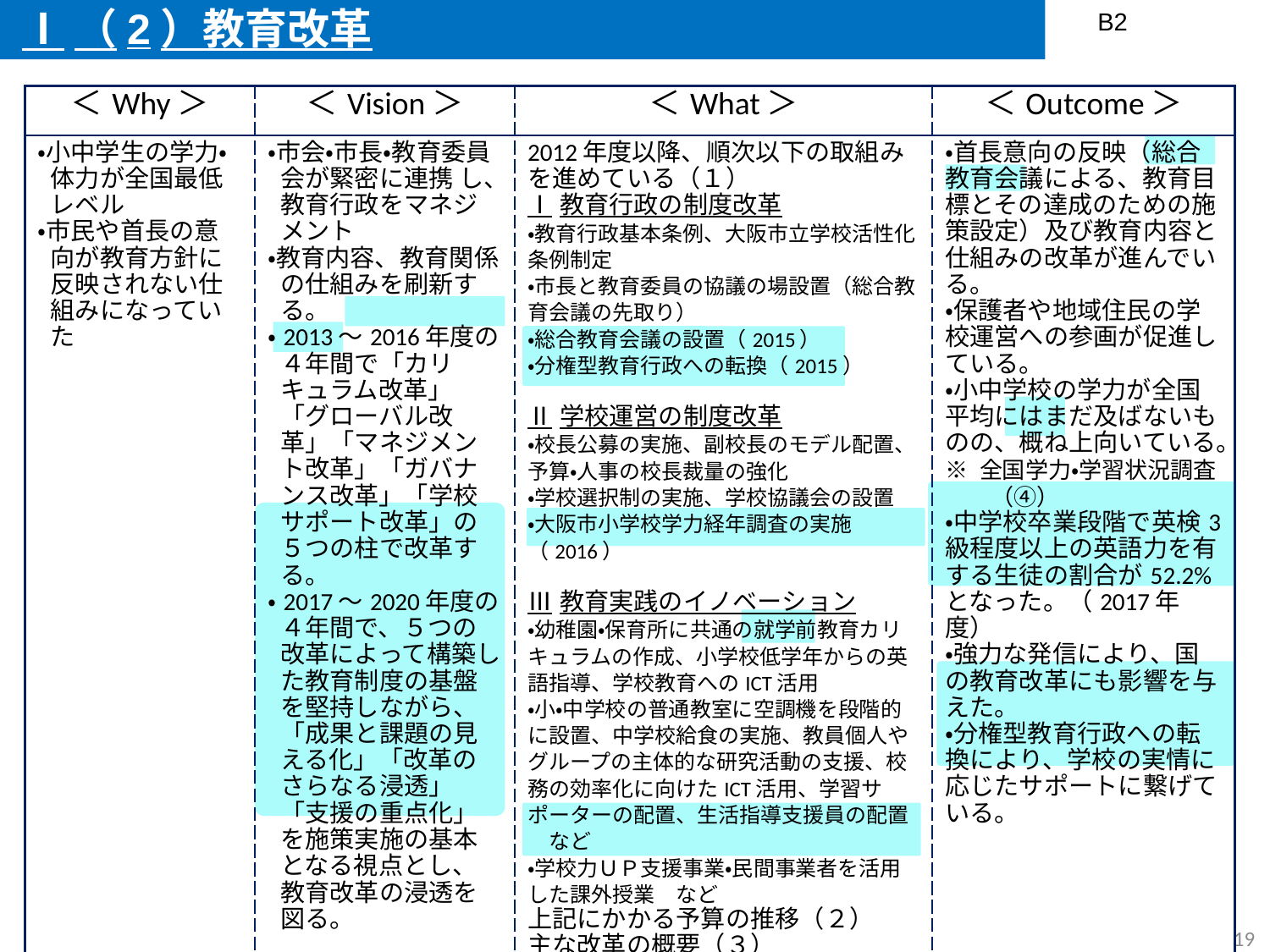

B2
 Ⅰ（2）教育改革
| ＜Why＞ | ＜Vision＞ | ＜What＞ | ＜Outcome＞ |
| --- | --- | --- | --- |
| ・小中学生の学力・体力が全国最低レベル ・市民や首長の意向が教育方針に反映されない仕組みになっていた | ・市会・市長・教育委員会が緊密に連携 し、教育行政をマネジメント ・教育内容、教育関係の仕組みを刷新する。 ・2013～2016年度の４年間で「カリキュラム改革」「グローバル改革」「マネジメント改革」「ガバナンス改革」「学校サポート改革」の５つの柱で改革する。 ・2017～2020年度の４年間で、５つの改革によって構築した教育制度の基盤を堅持しながら、「成果と課題の見える化」「改革のさらなる浸透」「支援の重点化」を施策実施の基本となる視点とし、教育改革の浸透を図る。 | 2012年度以降、順次以下の取組みを進めている（１） Ⅰ教育行政の制度改革 ・教育行政基本条例、大阪市立学校活性化条例制定 ・市長と教育委員の協議の場設置（総合教育会議の先取り） ・総合教育会議の設置（2015） ・分権型教育行政への転換（2015） Ⅱ学校運営の制度改革 ・校長公募の実施、副校長のモデル配置、予算・人事の校長裁量の強化 ・学校選択制の実施、学校協議会の設置 ・大阪市小学校学力経年調査の実施（2016） Ⅲ教育実践のイノベーション ・幼稚園・保育所に共通の就学前教育カリキュラムの作成、小学校低学年からの英語指導、学校教育へのICT活用 ・小・中学校の普通教室に空調機を段階的に設置、中学校給食の実施、教員個人やグループの主体的な研究活動の支援、校務の効率化に向けたICT活用、学習サポーターの配置、生活指導支援員の配置　など ・学校力ＵＰ支援事業・民間事業者を活用した課外授業　など 上記にかかる予算の推移（２） 主な改革の概要（３） | ・首長意向の反映（総合教育会議による、教育目標とその達成のための施策設定）及び教育内容と仕組みの改革が進んでいる。 ・保護者や地域住民の学校運営への参画が促進している。 ・小中学校の学力が全国平均にはまだ及ばないものの、概ね上向いている。 ※ 全国学力・学習状況調査 　　（④） ・中学校卒業段階で英検3級程度以上の英語力を有する生徒の割合が52.2%となった。（2017年度） ・強力な発信により、国の教育改革にも影響を与えた。 ・分権型教育行政への転換により、学校の実情に応じたサポートに繋げている。 |

19